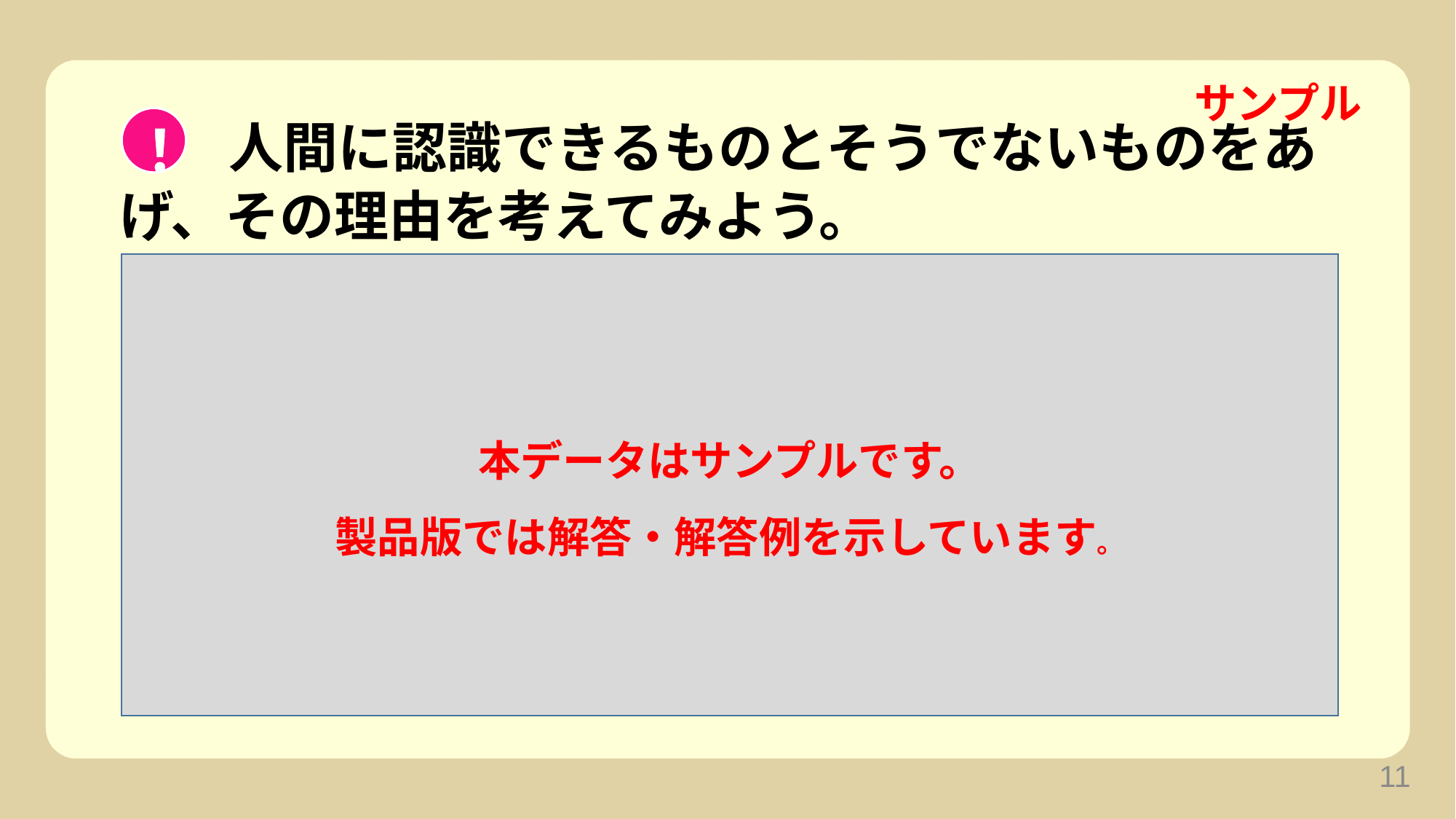

人間に認識できるものとそうでないものをあげ、その理由を考えてみよう。
！
本データはサンプルです。
製品版では解答・解答例を示しています。